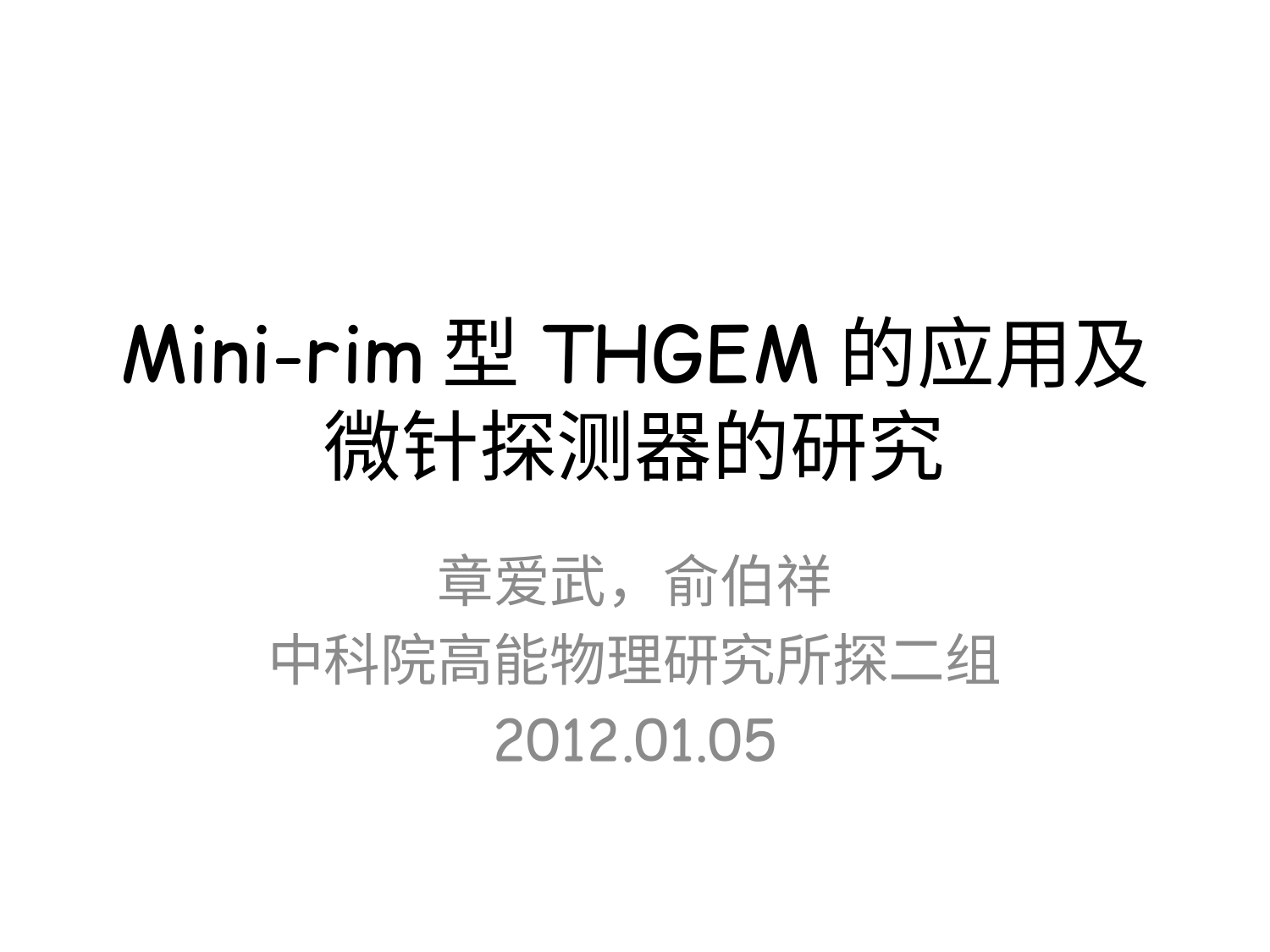

# Mini-rim型THGEM的应用及微针探测器的研究
章爱武，俞伯祥
中科院高能物理研究所探二组
2012.01.05